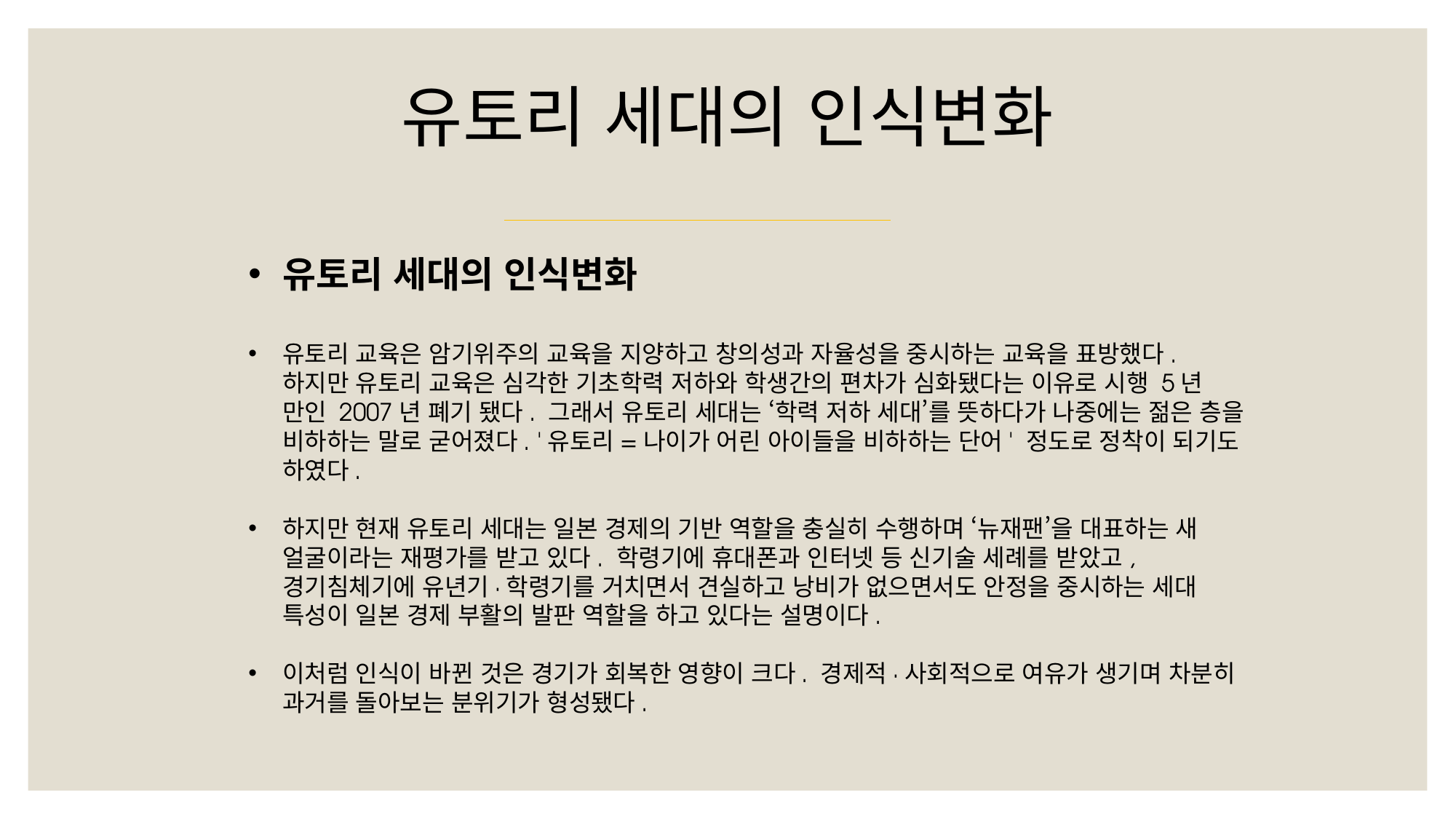

유토리 세대의 인식변화
유토리 세대의 인식변화

유토리 교육은 암기위주의 교육을 지양하고 창의성과 자율성을 중시하는 교육을 표방했다. 하지만 유토리 교육은 심각한 기초학력 저하와 학생간의 편차가 심화됐다는 이유로 시행 5년 만인 2007년 폐기 됐다. 그래서 유토리 세대는 ‘학력 저하 세대’를 뜻하다가 나중에는 젊은 층을 비하하는 말로 굳어졌다. '유토리=나이가 어린 아이들을 비하하는 단어' 정도로 정착이 되기도 하였다.

하지만 현재 유토리 세대는 일본 경제의 기반 역할을 충실히 수행하며 ‘뉴재팬’을 대표하는 새 얼굴이라는 재평가를 받고 있다. 학령기에 휴대폰과 인터넷 등 신기술 세례를 받았고, 경기침체기에 유년기·학령기를 거치면서 견실하고 낭비가 없으면서도 안정을 중시하는 세대 특성이 일본 경제 부활의 발판 역할을 하고 있다는 설명이다.

이처럼 인식이 바뀐 것은 경기가 회복한 영향이 크다. 경제적·사회적으로 여유가 생기며 차분히 과거를 돌아보는 분위기가 형성됐다.